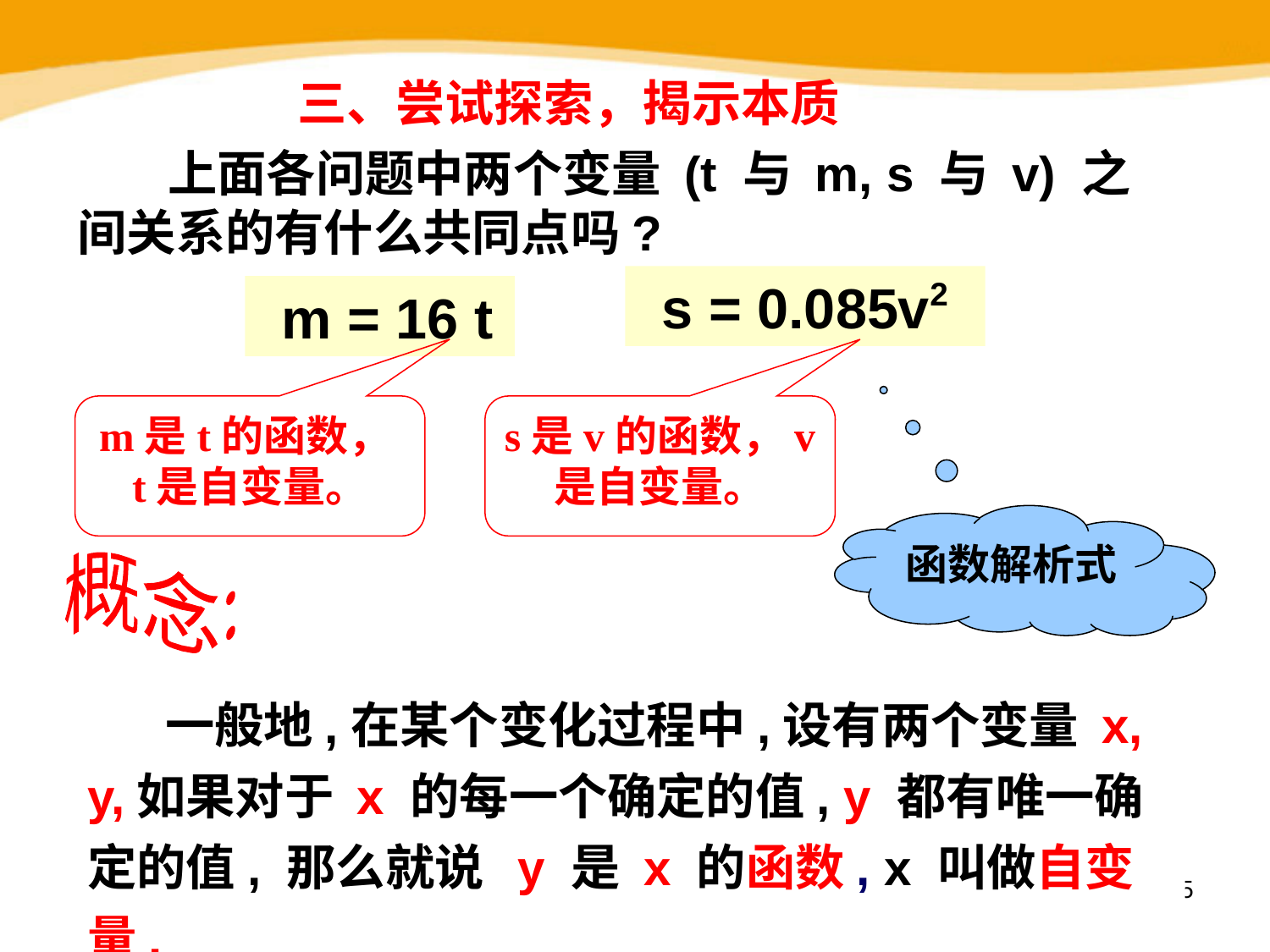

三、尝试探索，揭示本质
       上面各问题中两个变量 (t 与 m, s 与 v) 之间关系的有什么共同点吗?
s = 0.085v2
 m = 16 t
m是t的函数，t是自变量。
s是v的函数，v是自变量。
函数解析式
概念:
      一般地,在某个变化过程中,设有两个变量 x, y,如果对于 x 的每一个确定的值, y 都有唯一确定的值, 那么就说  y 是 x 的函数, x 叫做自变量.
2023-01-16
15